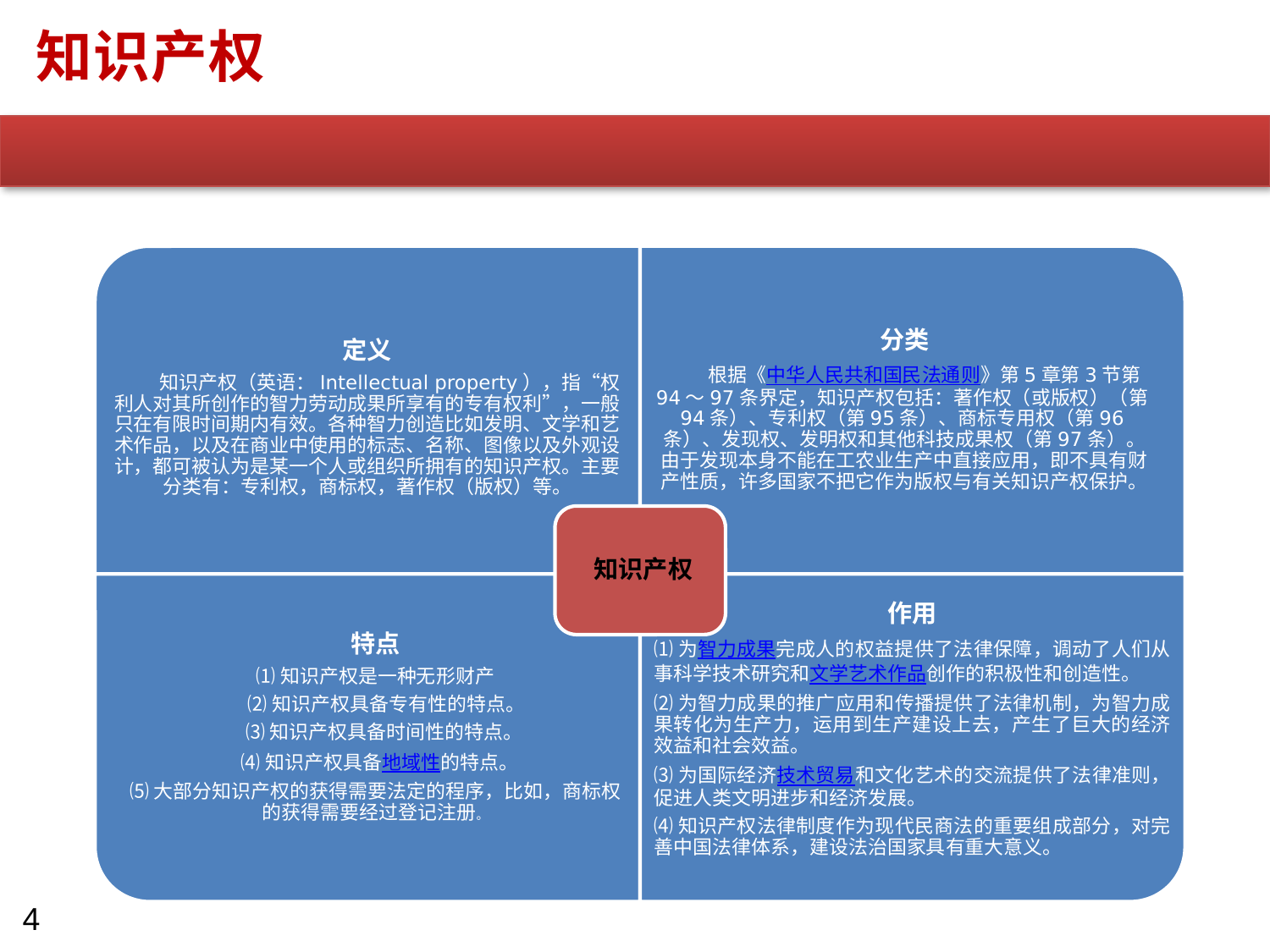

# 知识产权

定义
         知识产权（英语：Intellectual property），指“权利人对其所创作的智力劳动成果所享有的专有权利”，一般只在有限时间期内有效。各种智力创造比如发明、文学和艺术作品，以及在商业中使用的标志、名称、图像以及外观设计，都可被认为是某一个人或组织所拥有的知识产权。主要分类有：专利权，商标权，著作权（版权）等。
分类
         根据《中华人民共和国民法通则》第5章第3节第94～97条界定，知识产权包括：著作权（或版权）（第94条）、专利权（第95条）、商标专用权（第96条）、发现权、发明权和其他科技成果权（第97条）。由于发现本身不能在工农业生产中直接应用，即不具有财产性质，许多国家不把它作为版权与有关知识产权保护。
特点
⑴知识产权是一种无形财产
     ⑵知识产权具备专有性的特点。
    ⑶知识产权具备时间性的特点。
  ⑷知识产权具备地域性的特点。
⑸大部分知识产权的获得需要法定的程序，比如，商标权的获得需要经过登记注册。

作用
⑴为智力成果完成人的权益提供了法律保障，调动了人们从事科学技术研究和文学艺术作品创作的积极性和创造性。
⑵为智力成果的推广应用和传播提供了法律机制，为智力成果转化为生产力，运用到生产建设上去，产生了巨大的经济效益和社会效益。
⑶为国际经济技术贸易和文化艺术的交流提供了法律准则，促进人类文明进步和经济发展。
⑷知识产权法律制度作为现代民商法的重要组成部分，对完善中国法律体系，建设法治国家具有重大意义。
知识产权